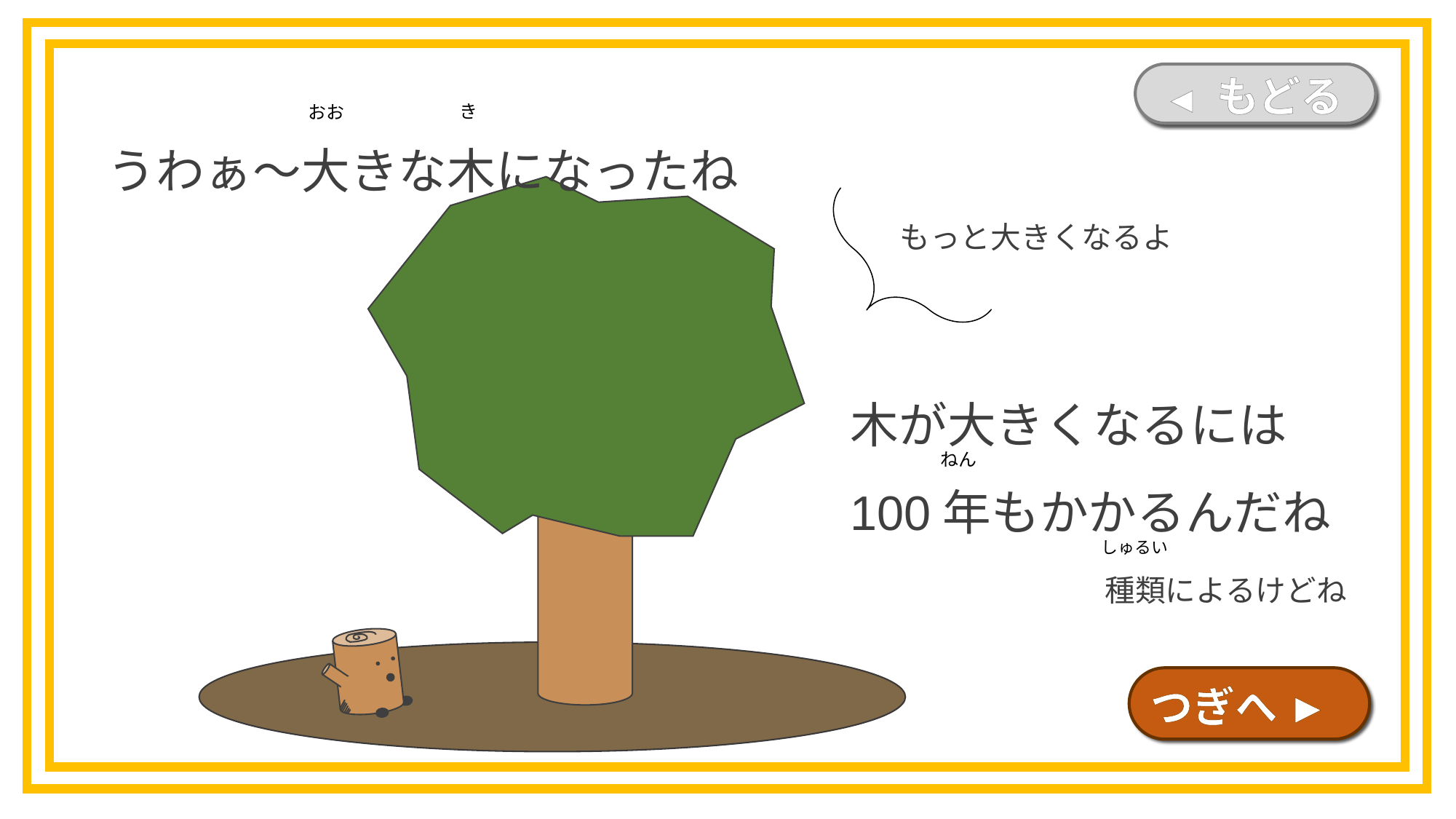

◄ もどる

うわぁ～大きな木になったね
き
おお

もっと大きくなるよ

木が大きくなるには100年もかかるんだね
ねん

種類によるけどね
しゅるい

つぎへ ►